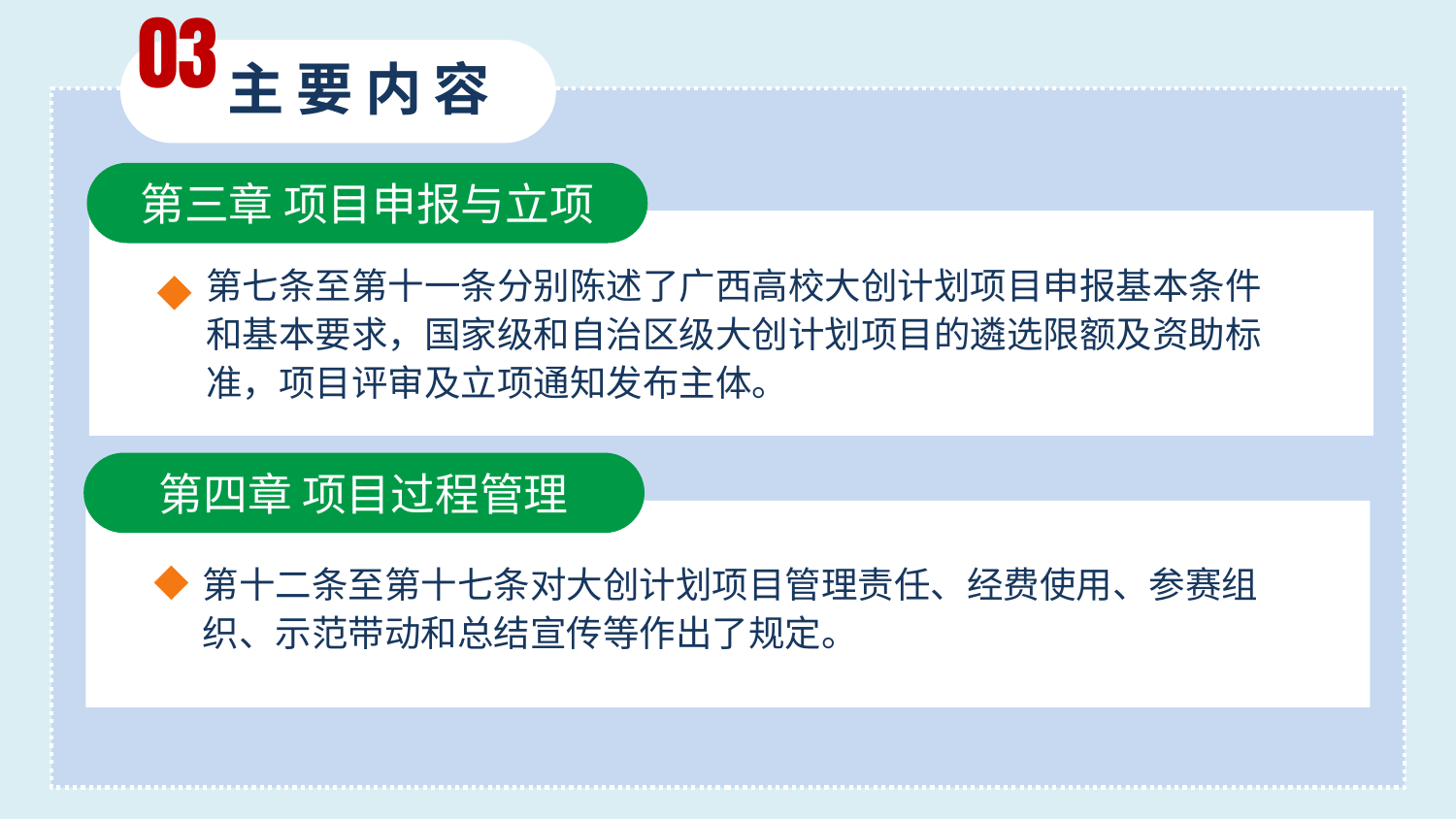

03

主要内容

第三章 项目申报与立项

第七条至第十一条分别陈述了广西高校大创计划项目申报基本条件和基本要求，国家级和自治区级大创计划项目的遴选限额及资助标准，项目评审及立项通知发布主体。

第四章 项目过程管理

第十二条至第十七条对大创计划项目管理责任、经费使用、参赛组织、示范带动和总结宣传等作出了规定。